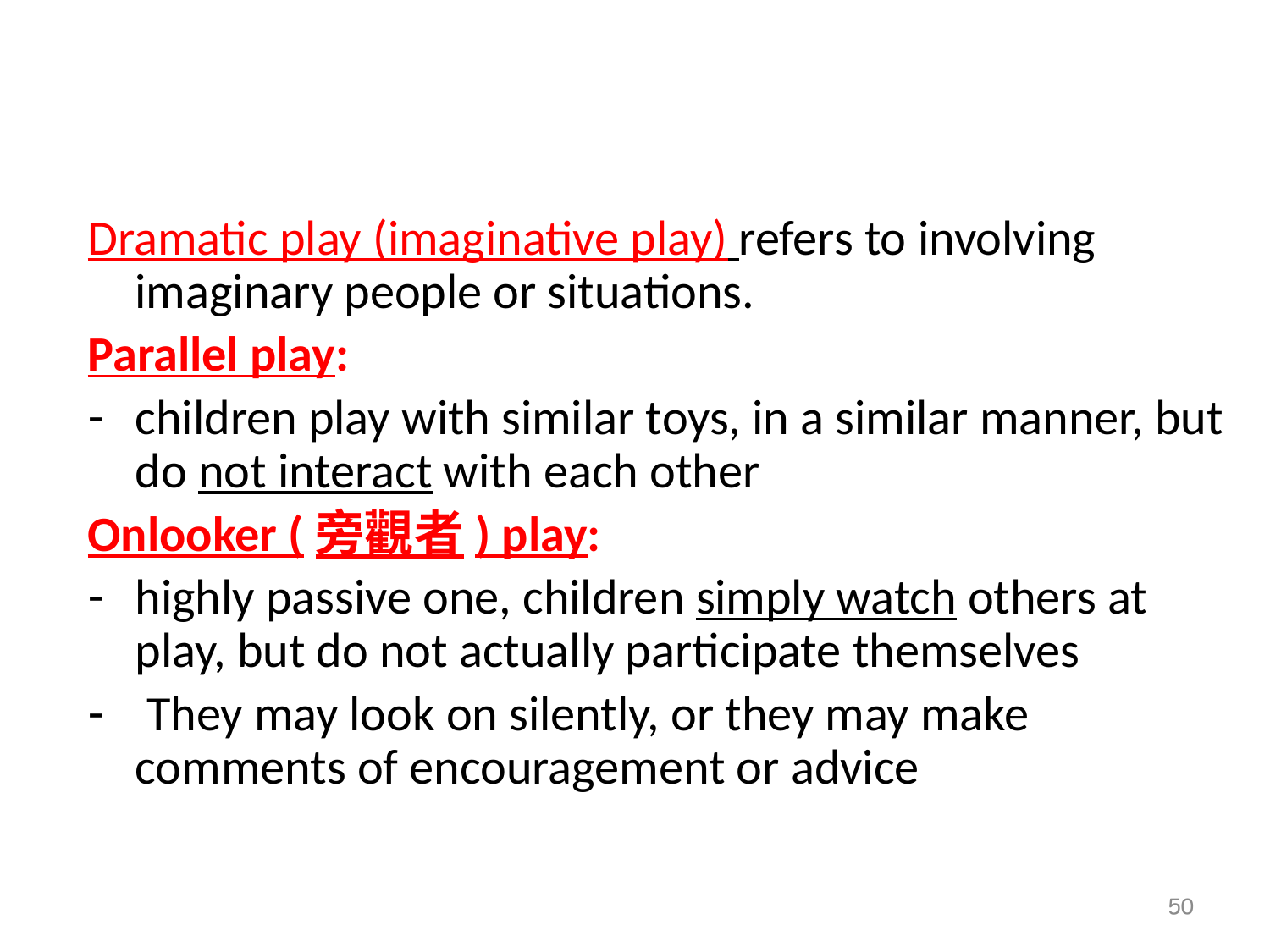

#
Dramatic play (imaginative play) refers to involving imaginary people or situations.
Parallel play:
children play with similar toys, in a similar manner, but do not interact with each other
Onlooker (旁觀者) play:
highly passive one, children simply watch others at play, but do not actually participate themselves
 They may look on silently, or they may make comments of encouragement or advice
50